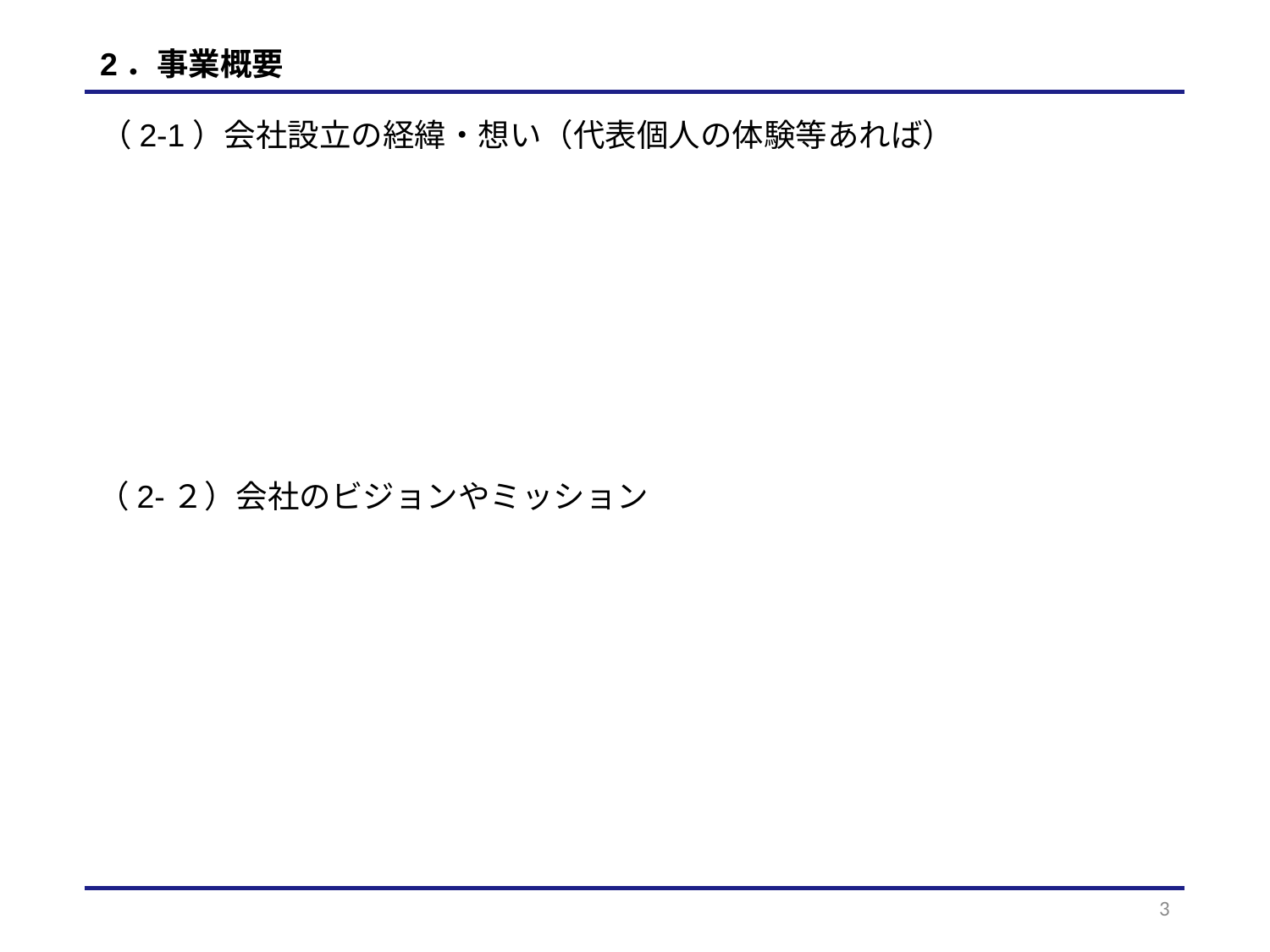

# 2．事業概要
（2-1）会社設立の経緯・想い（代表個人の体験等あれば）
（2-２）会社のビジョンやミッション
3